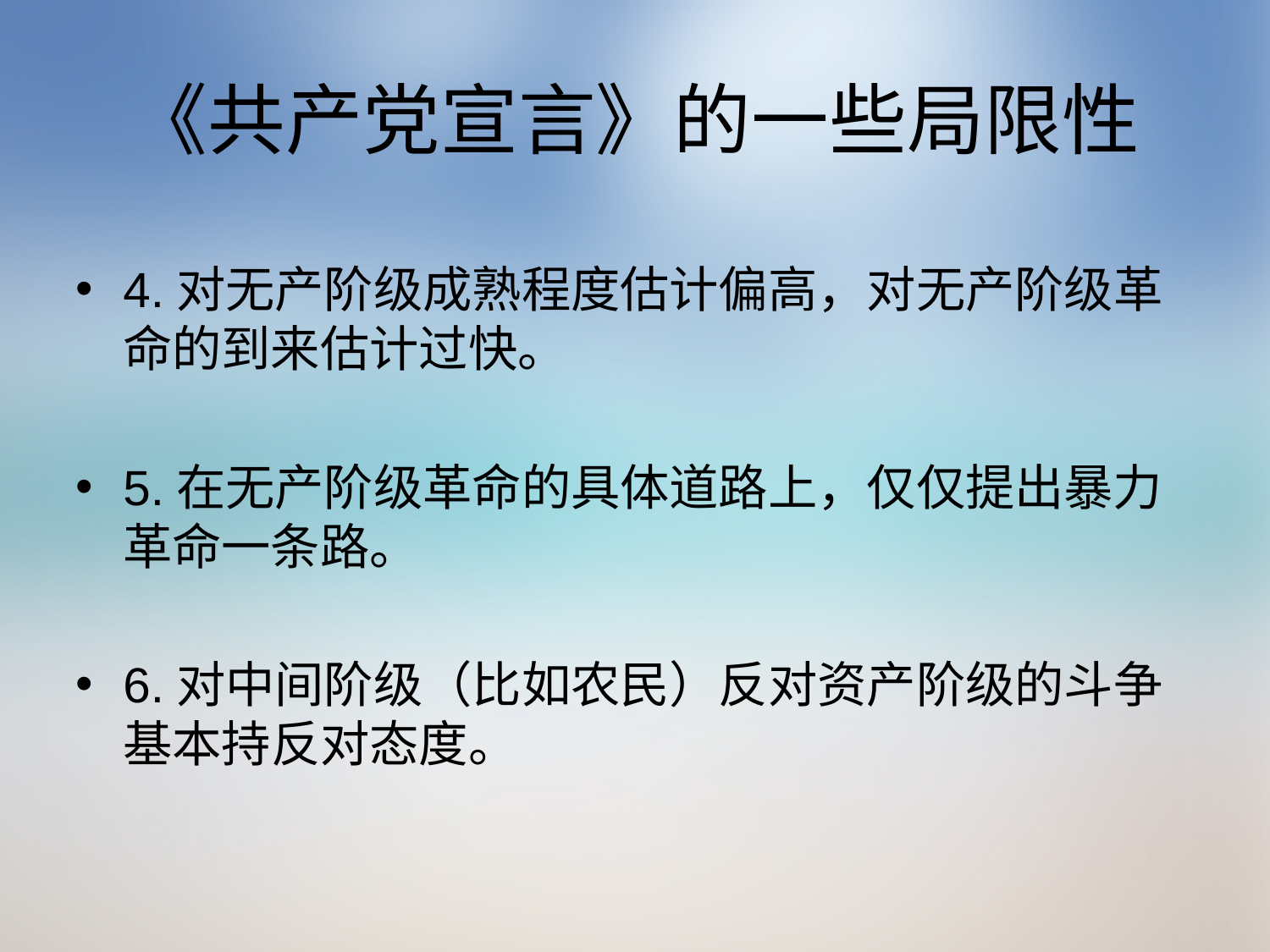

# 《共产党宣言》的一些局限性
4.对无产阶级成熟程度估计偏高，对无产阶级革命的到来估计过快。

5.在无产阶级革命的具体道路上，仅仅提出暴力革命一条路。

6.对中间阶级（比如农民）反对资产阶级的斗争基本持反对态度。